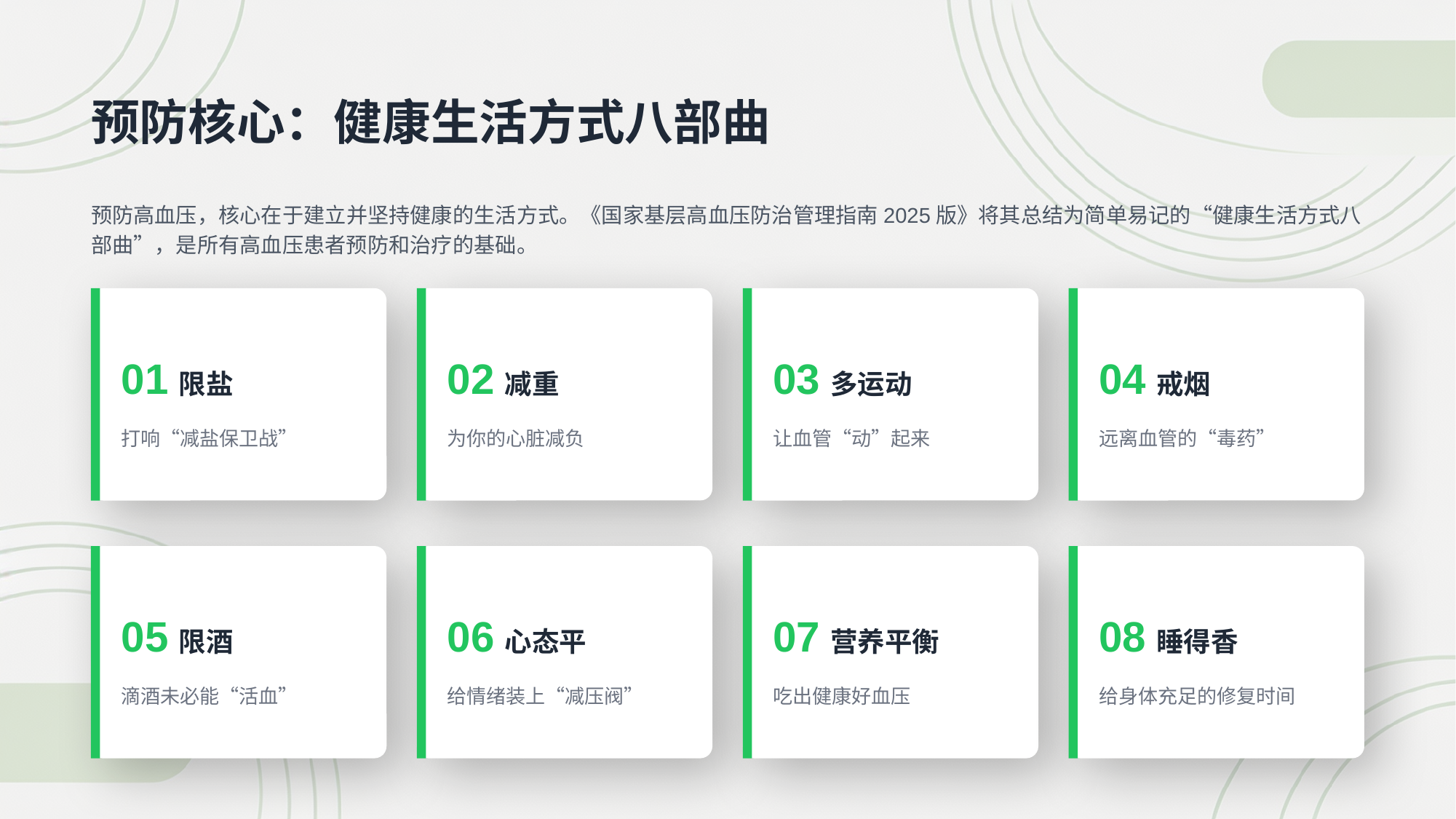

预防核心：健康生活方式八部曲
预防高血压，核心在于建立并坚持健康的生活方式。《国家基层高血压防治管理指南2025版》将其总结为简单易记的“健康生活方式八部曲”，是所有高血压患者预防和治疗的基础。

01限盐
打响“减盐保卫战”
02减重
为你的心脏减负
03多运动
让血管“动”起来
04戒烟
远离血管的“毒药”

05限酒
滴酒未必能“活血”
06心态平
给情绪装上“减压阀”
07营养平衡
吃出健康好血压
08睡得香
给身体充足的修复时间